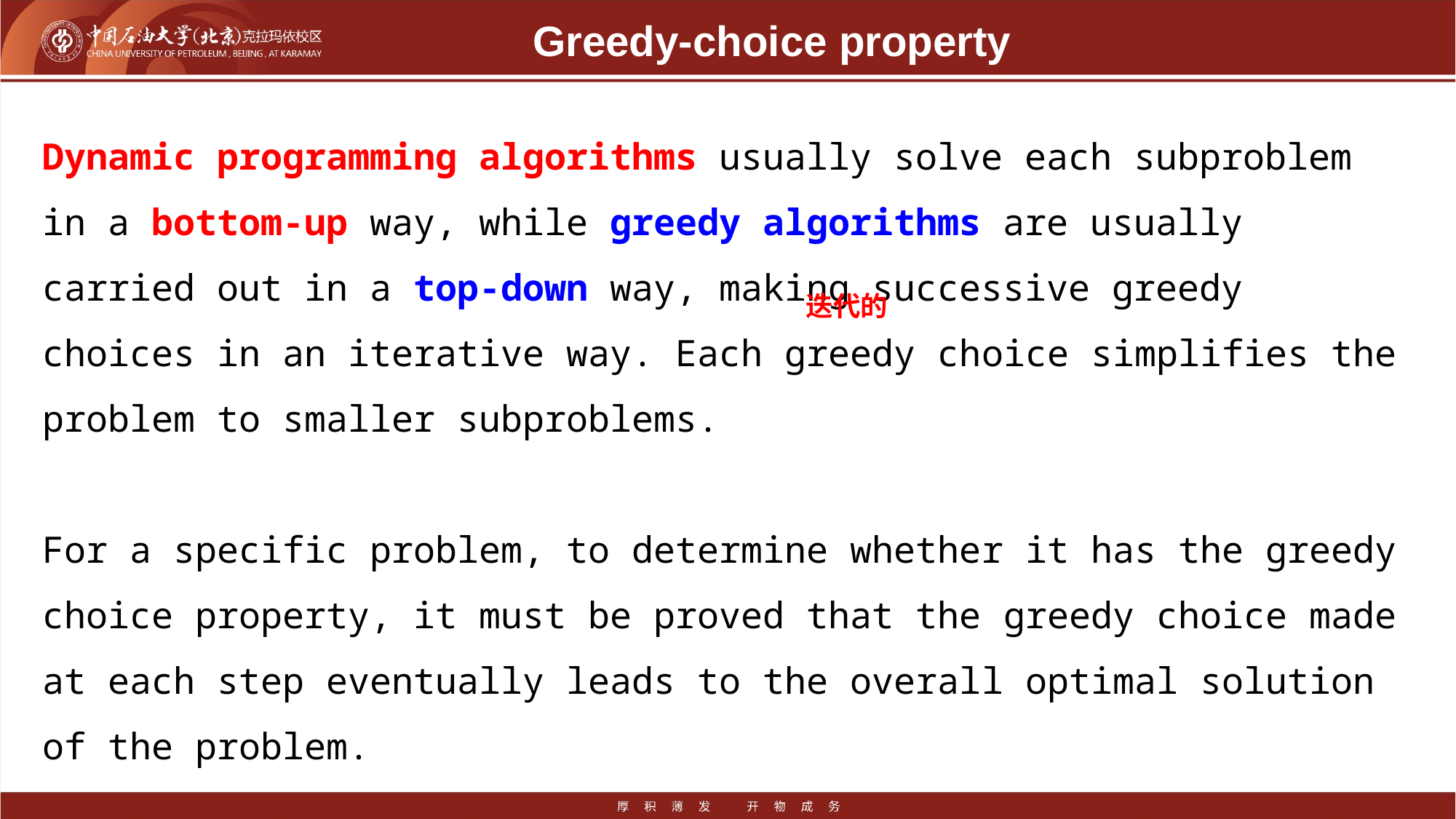

# Greedy-choice property
Dynamic programming algorithms usually solve each subproblem in a bottom-up way, while greedy algorithms are usually carried out in a top-down way, making successive greedy choices in an iterative way. Each greedy choice simplifies the problem to smaller subproblems.

For a specific problem, to determine whether it has the greedy choice property, it must be proved that the greedy choice made at each step eventually leads to the overall optimal solution of the problem.
迭代的